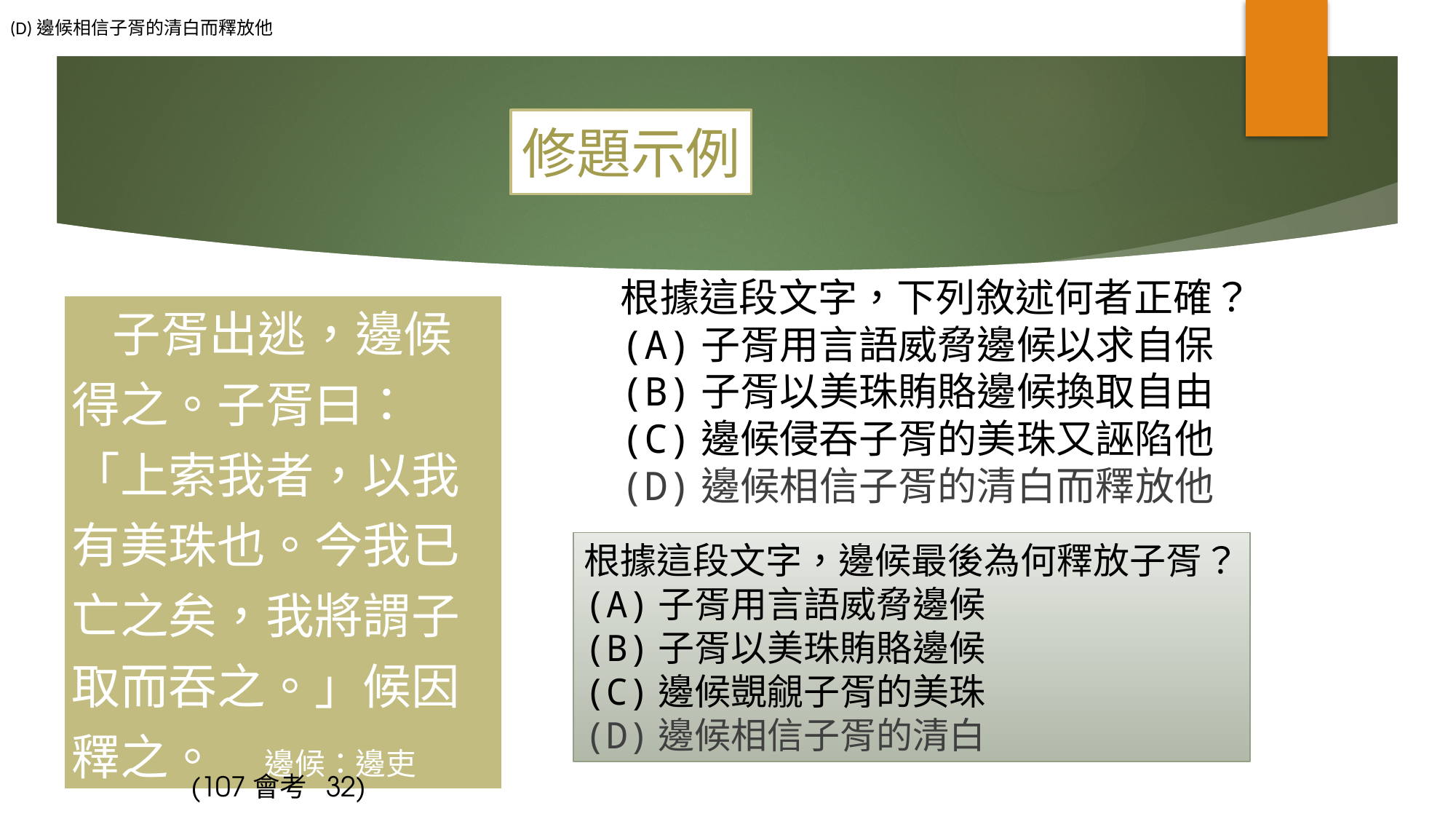

(D)邊候相信子胥的清白而釋放他
# 修題示例
根據這段文字，下列敘述何者正確？
(A)子胥用言語威脅邊候以求自保
(B)子胥以美珠賄賂邊候換取自由
(C)邊候侵吞子胥的美珠又誣陷他
(D)邊候相信子胥的清白而釋放他
| 子胥出逃，邊候得之。子胥曰：「上索我者，以我有美珠也。今我已亡之矣，我將謂子取而吞之。」候因釋之。 邊候：邊吏 |
| --- |
根據這段文字，邊候最後為何釋放子胥？
(A)子胥用言語威脅邊候
(B)子胥以美珠賄賂邊候
(C)邊候覬覦子胥的美珠
(D)邊候相信子胥的清白
 (107會考  32)